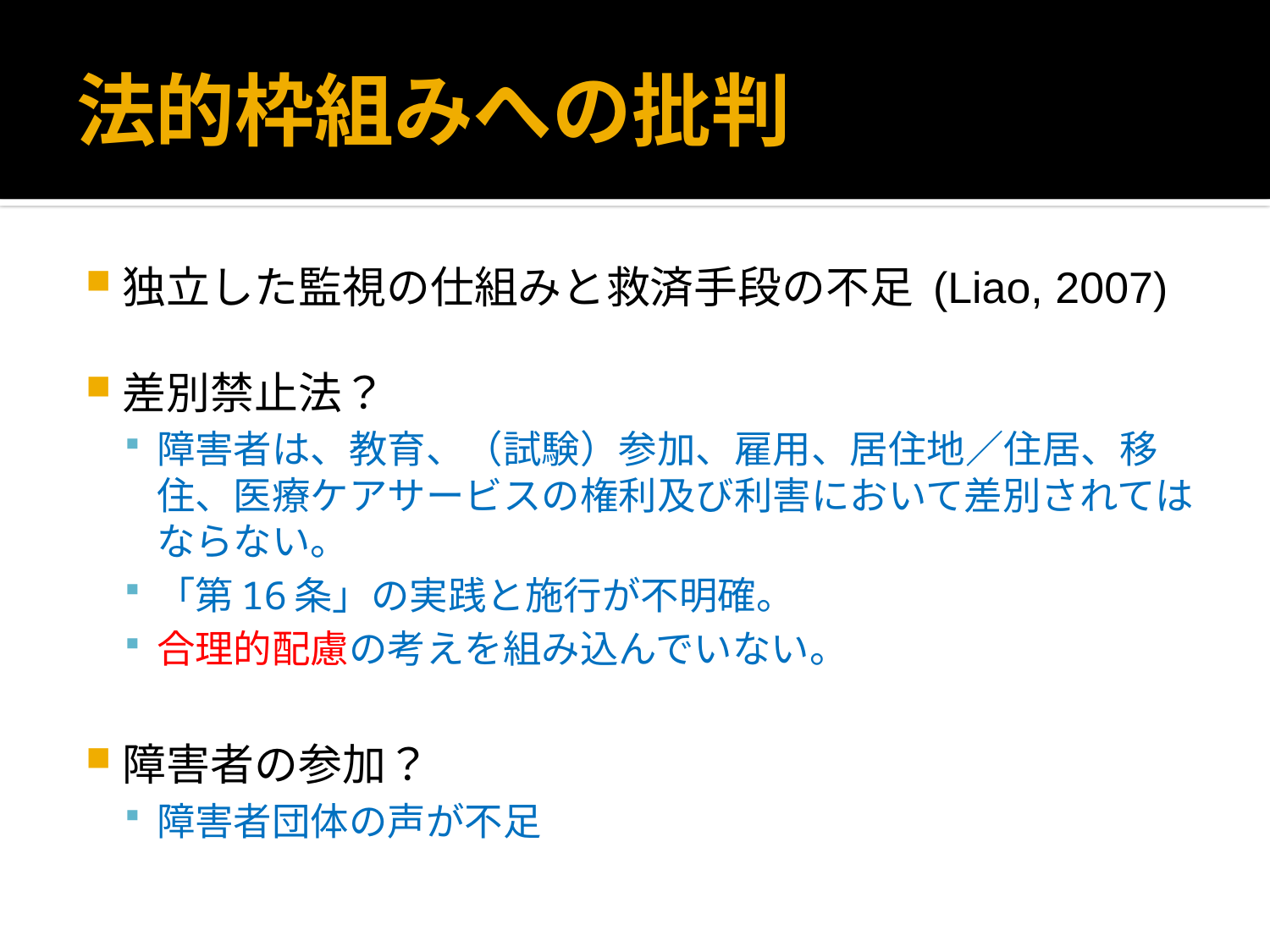

# 法的枠組みへの批判
独立した監視の仕組みと救済手段の不足 (Liao, 2007)

差別禁止法？
障害者は、教育、（試験）参加、雇用、居住地／住居、移住、医療ケアサービスの権利及び利害において差別されてはならない。
「第16条」の実践と施行が不明確。
合理的配慮の考えを組み込んでいない。

障害者の参加？
障害者団体の声が不足